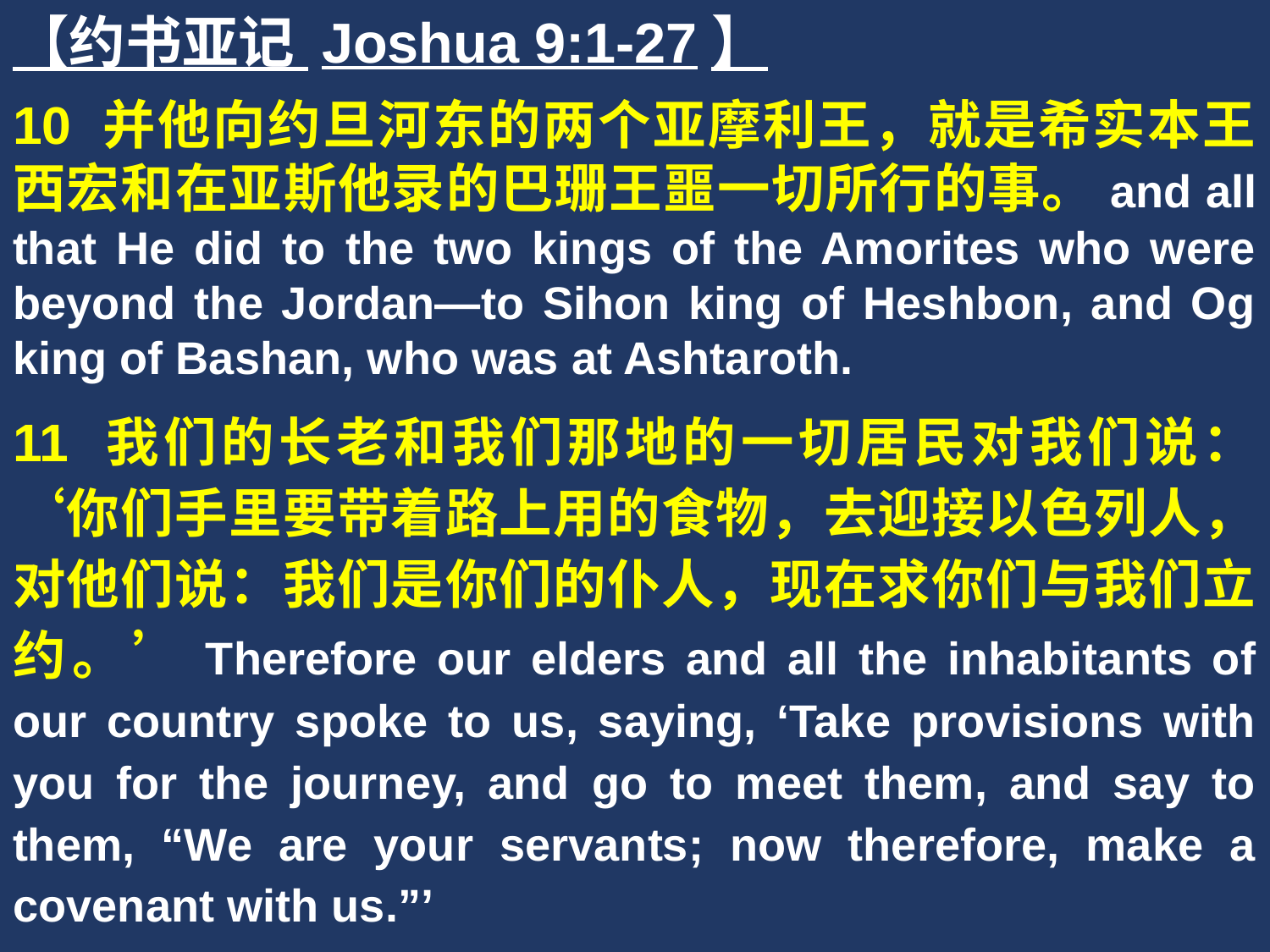

【约书亚记 Joshua 9:1-27】
10 并他向约旦河东的两个亚摩利王，就是希实本王西宏和在亚斯他录的巴珊王噩一切所行的事。and all that He did to the two kings of the Amorites who were beyond the Jordan—to Sihon king of Heshbon, and Og king of Bashan, who was at Ashtaroth.
11 我们的长老和我们那地的一切居民对我们说：‘你们手里要带着路上用的食物，去迎接以色列人，对他们说：我们是你们的仆人，现在求你们与我们立约。’Therefore our elders and all the inhabitants of our country spoke to us, saying, ‘Take provisions with you for the journey, and go to meet them, and say to them, “We are your servants; now therefore, make a covenant with us.”’